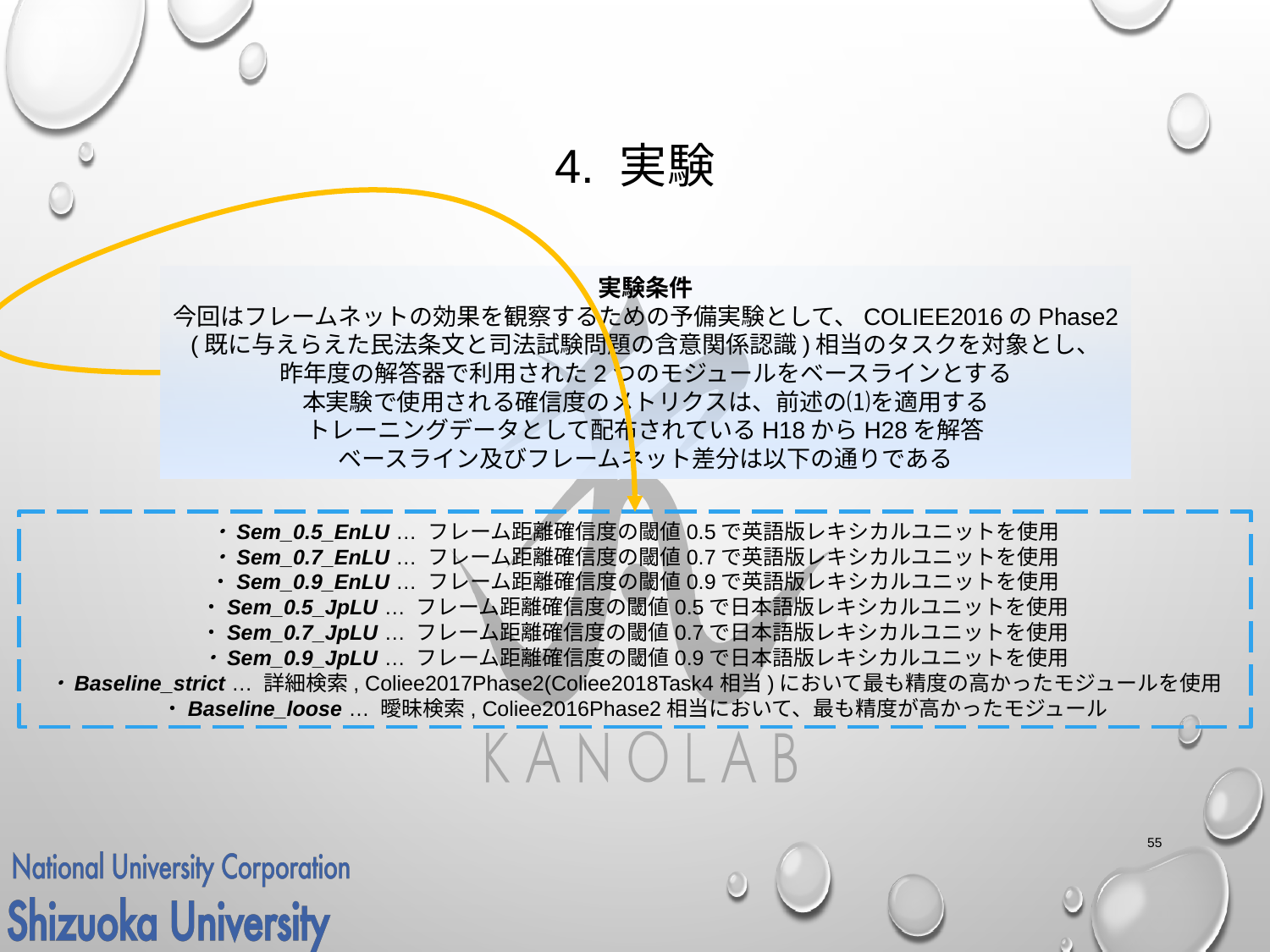

# 4. 実験
実験条件
今回はフレームネットの効果を観察するための予備実験として、COLIEE2016のPhase2
(既に与えらえた民法条文と司法試験問題の含意関係認識)相当のタスクを対象とし、
昨年度の解答器で利用された2つのモジュールをベースラインとする
本実験で使用される確信度のメトリクスは、前述の⑴を適用する
トレーニングデータとして配布されているH18からH28を解答
ベースライン及びフレームネット差分は以下の通りである
・Sem_0.5_EnLU … フレーム距離確信度の閾値0.5で英語版レキシカルユニットを使用
・Sem_0.7_EnLU … フレーム距離確信度の閾値0.7で英語版レキシカルユニットを使用
・Sem_0.9_EnLU … フレーム距離確信度の閾値0.9で英語版レキシカルユニットを使用
・Sem_0.5_JpLU … フレーム距離確信度の閾値0.5で日本語版レキシカルユニットを使用
・Sem_0.7_JpLU … フレーム距離確信度の閾値0.7で日本語版レキシカルユニットを使用
・Sem_0.9_JpLU … フレーム距離確信度の閾値0.9で日本語版レキシカルユニットを使用
・Baseline_strict … 詳細検索, Coliee2017Phase2(Coliee2018Task4相当)において最も精度の高かったモジュールを使用
・Baseline_loose … 曖昧検索, Coliee2016Phase2相当において、最も精度が高かったモジュール
55